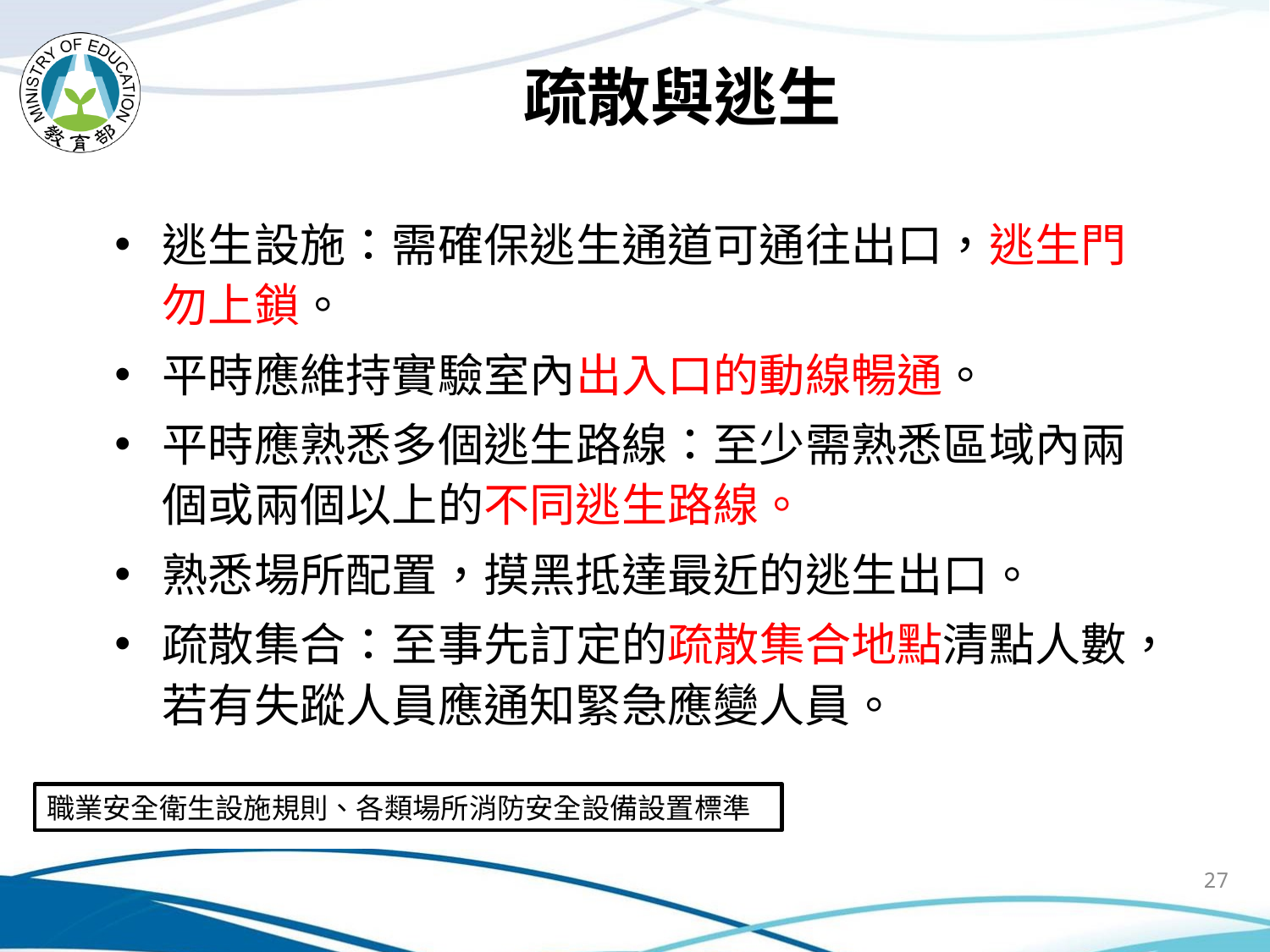

疏散與逃生
逃生設施：需確保逃生通道可通往出口，逃生門勿上鎖。
平時應維持實驗室內出入口的動線暢通。
平時應熟悉多個逃生路線：至少需熟悉區域內兩個或兩個以上的不同逃生路線。
熟悉場所配置，摸黑抵達最近的逃生出口。
疏散集合：至事先訂定的疏散集合地點清點人數，若有失蹤人員應通知緊急應變人員。
職業安全衛生設施規則、各類場所消防安全設備設置標準
27